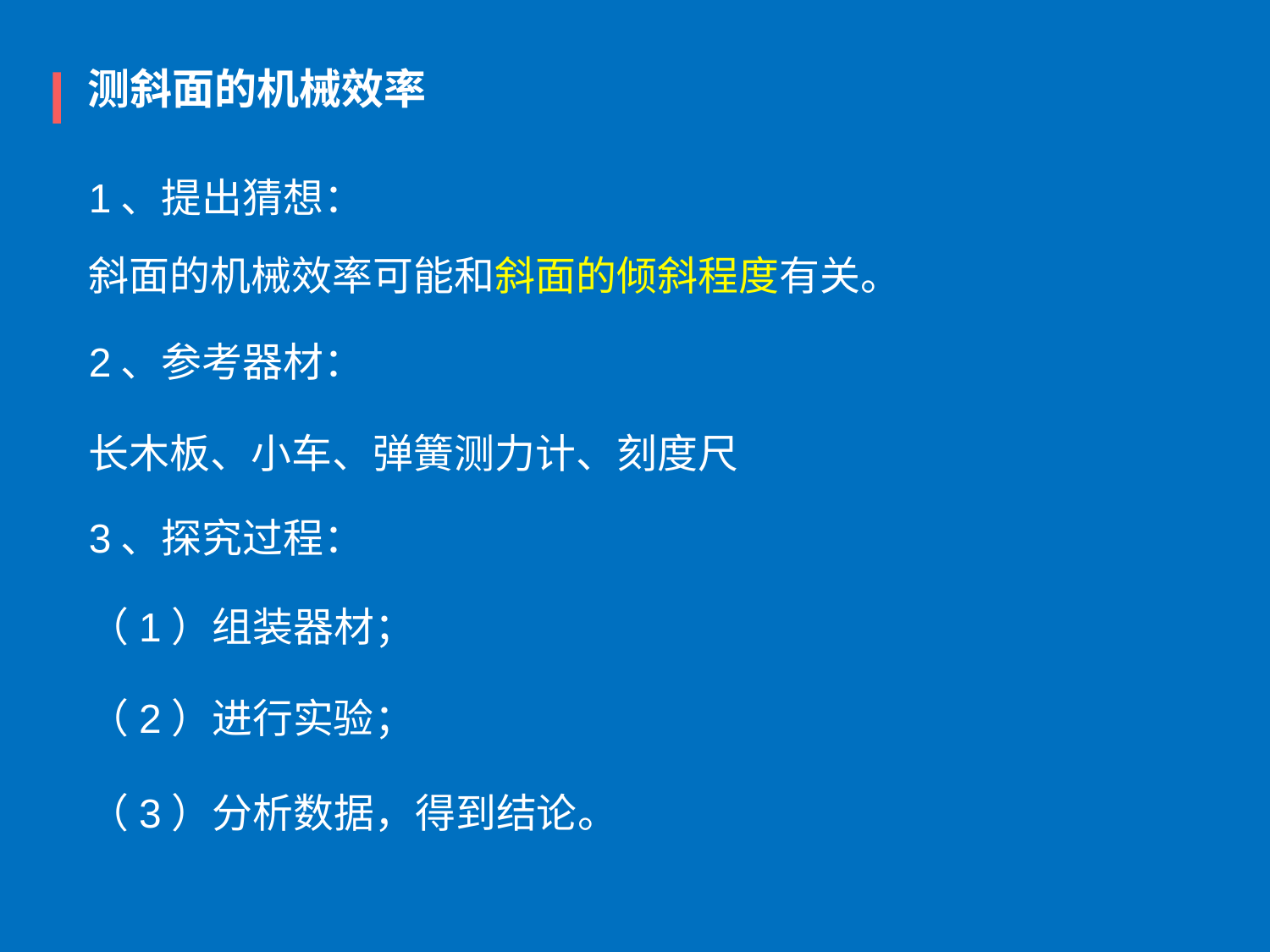

测斜面的机械效率

1、提出猜想：
斜面的机械效率可能和斜面的倾斜程度有关。
2、参考器材：
长木板、小车、弹簧测力计、刻度尺
3、探究过程：
（1）组装器材；
（2）进行实验；
（3）分析数据，得到结论。